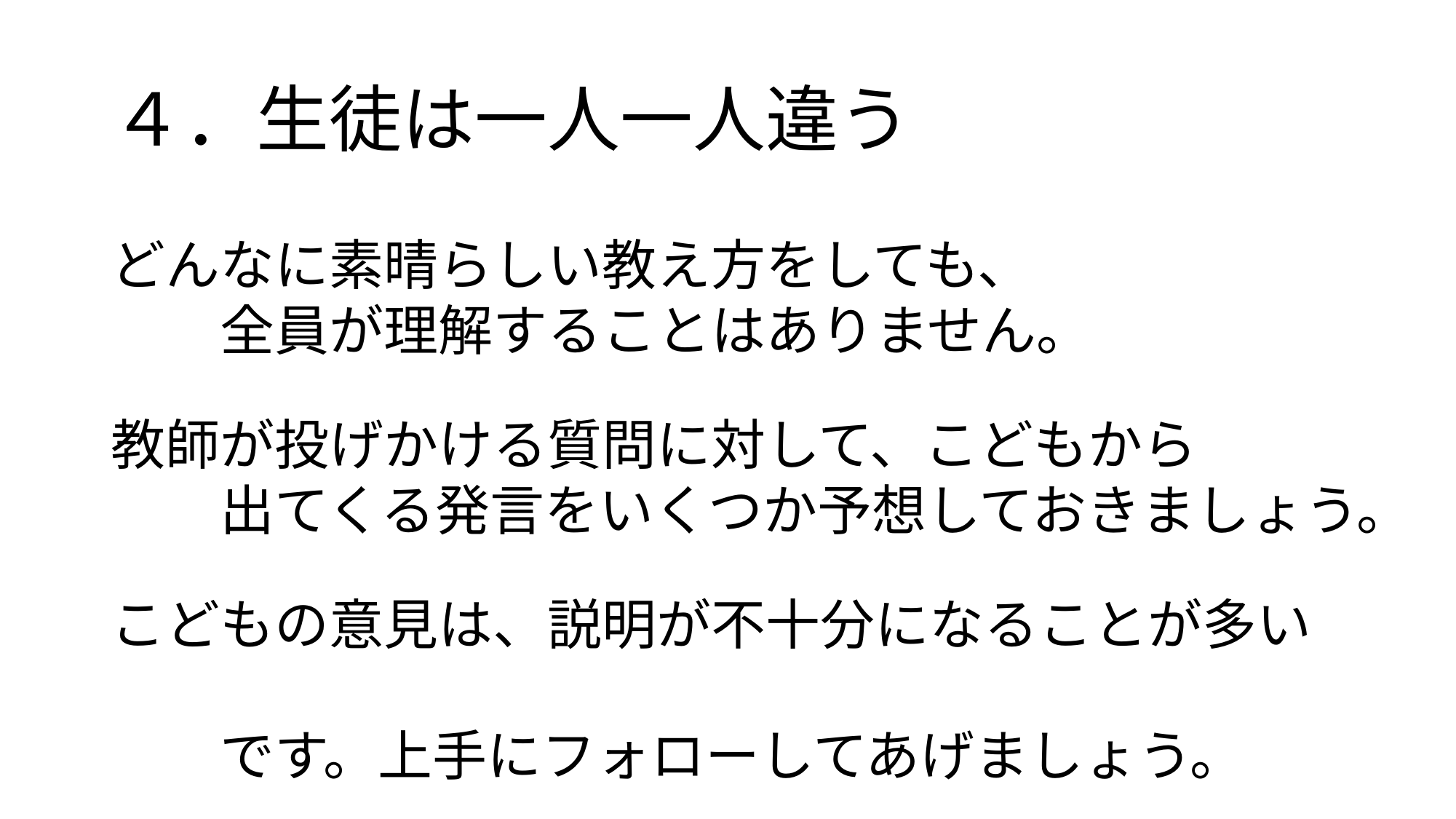

# ４．生徒は一人一人違う
どんなに素晴らしい教え方をしても、
　　全員が理解することはありません。
教師が投げかける質問に対して、こどもから
　　出てくる発言をいくつか予想しておきましょう。
こどもの意見は、説明が不十分になることが多い
　　です。上手にフォローしてあげましょう。